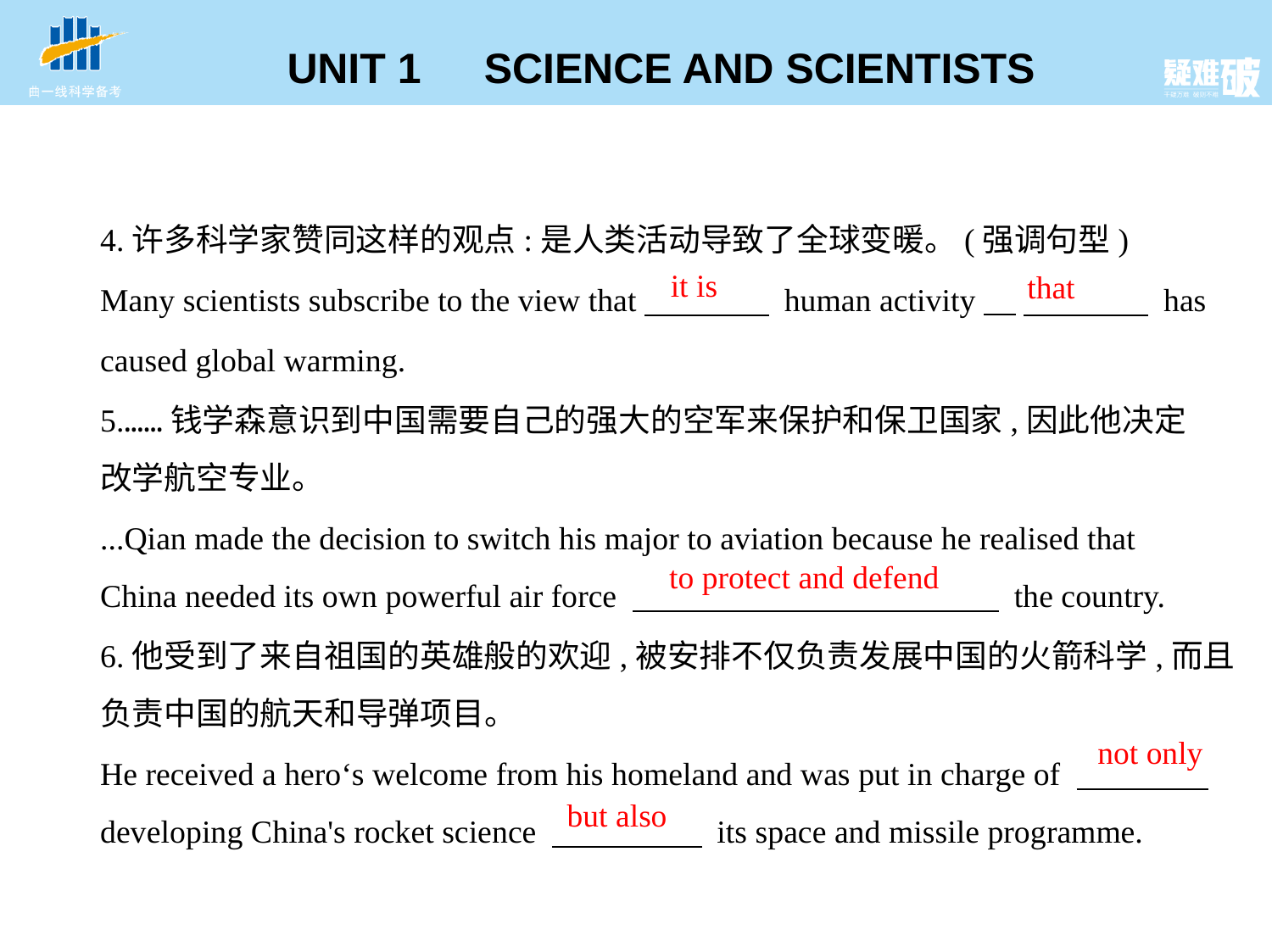

4.许多科学家赞同这样的观点:是人类活动导致了全球变暖。(强调句型)
Many scientists subscribe to the view that　　　     human activity     　　　     has
caused global warming.
5.……钱学森意识到中国需要自己的强大的空军来保护和保卫国家,因此他决定
改学航空专业。
...Qian made the decision to switch his major to aviation because he realised that
China needed its own powerful air force 　　　　　　　　　　　   the country.
6.他受到了来自祖国的英雄般的欢迎,被安排不仅负责发展中国的火箭科学,而且
负责中国的航天和导弹项目。
He received a hero‘s welcome from his homeland and was put in charge of 　 　　    
developing China's rocket science 　　　　    its space and missile programme.
it is
that
to protect and defend
not only
but also